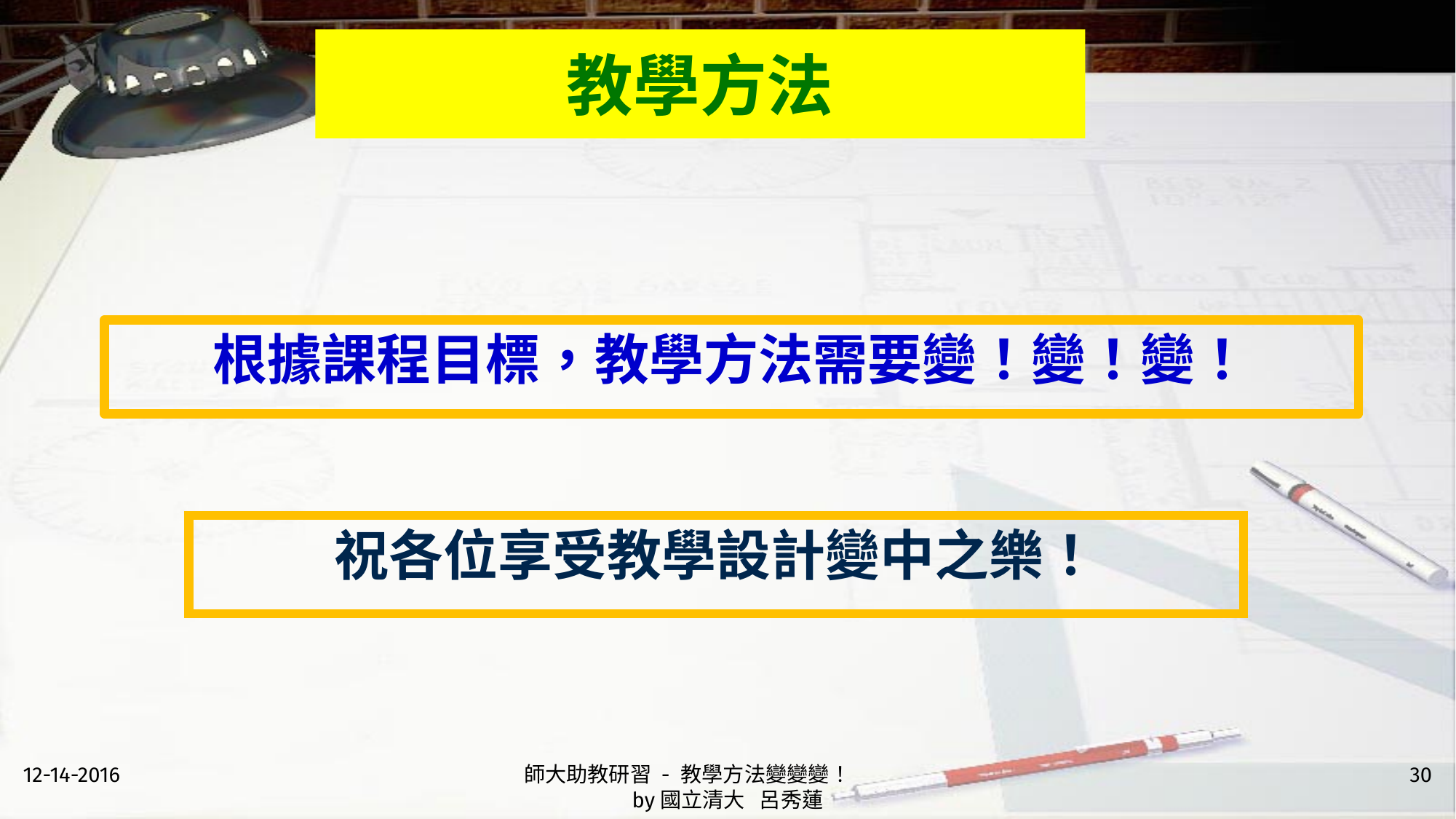

# 教學方法
根據課程目標，教學方法需要變！變！變！
祝各位享受教學設計變中之樂！

12-14-2016
師大助教研習 - 教學方法變變變！                  by國立清大   呂秀蓮
30